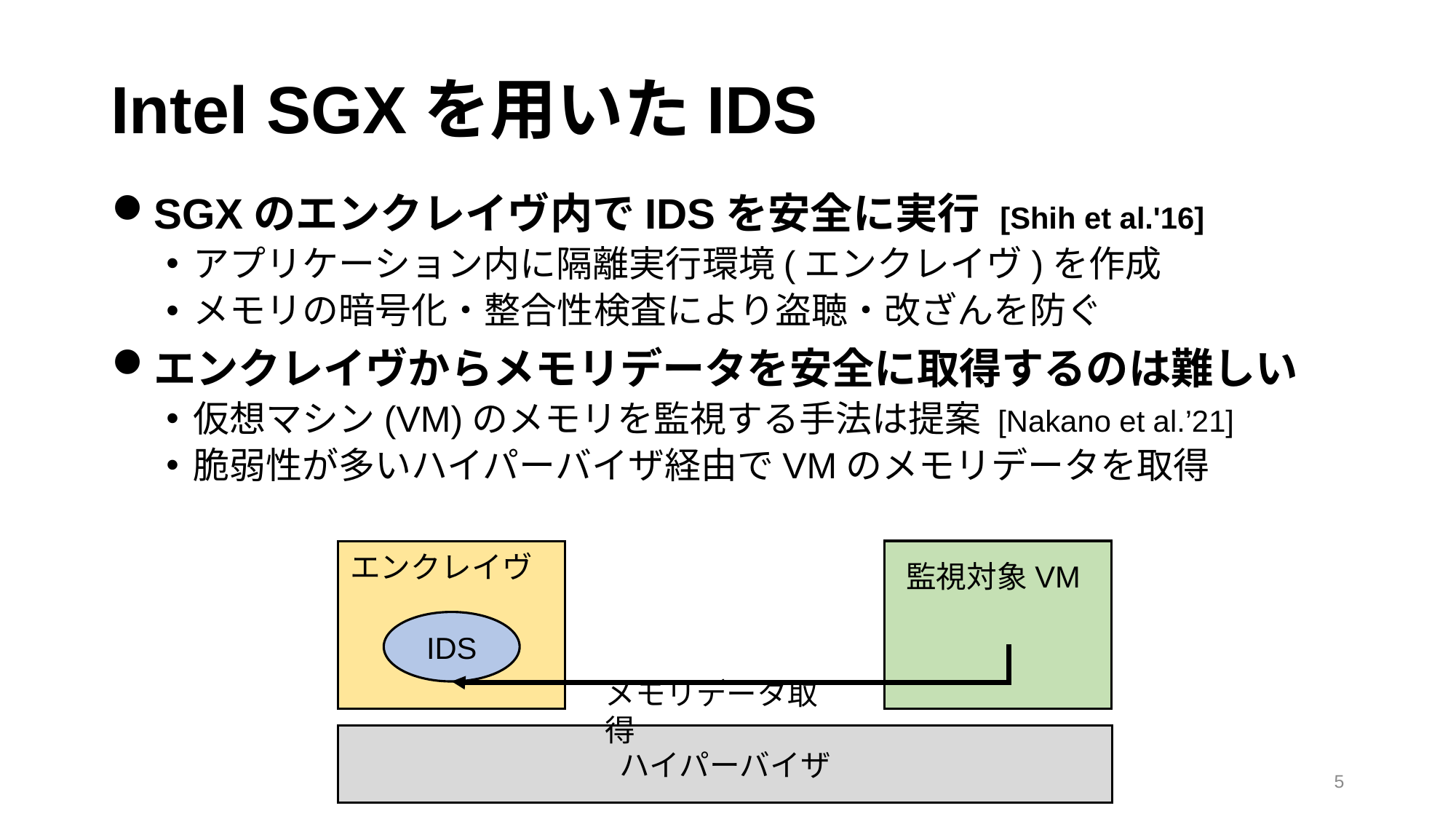

# Intel SGXを用いたIDS
SGXのエンクレイヴ内でIDSを安全に実行 [Shih et al.'16]
アプリケーション内に隔離実行環境(エンクレイヴ)を作成
メモリの暗号化・整合性検査により盗聴・改ざんを防ぐ
エンクレイヴからメモリデータを安全に取得するのは難しい
仮想マシン(VM)のメモリを監視する手法は提案 [Nakano et al.’21]
脆弱性が多いハイパーバイザ経由でVMのメモリデータを取得

エンクレイヴ
監視対象VM

IDS
メモリデータ取得
ハイパーバイザ
メモリ
5